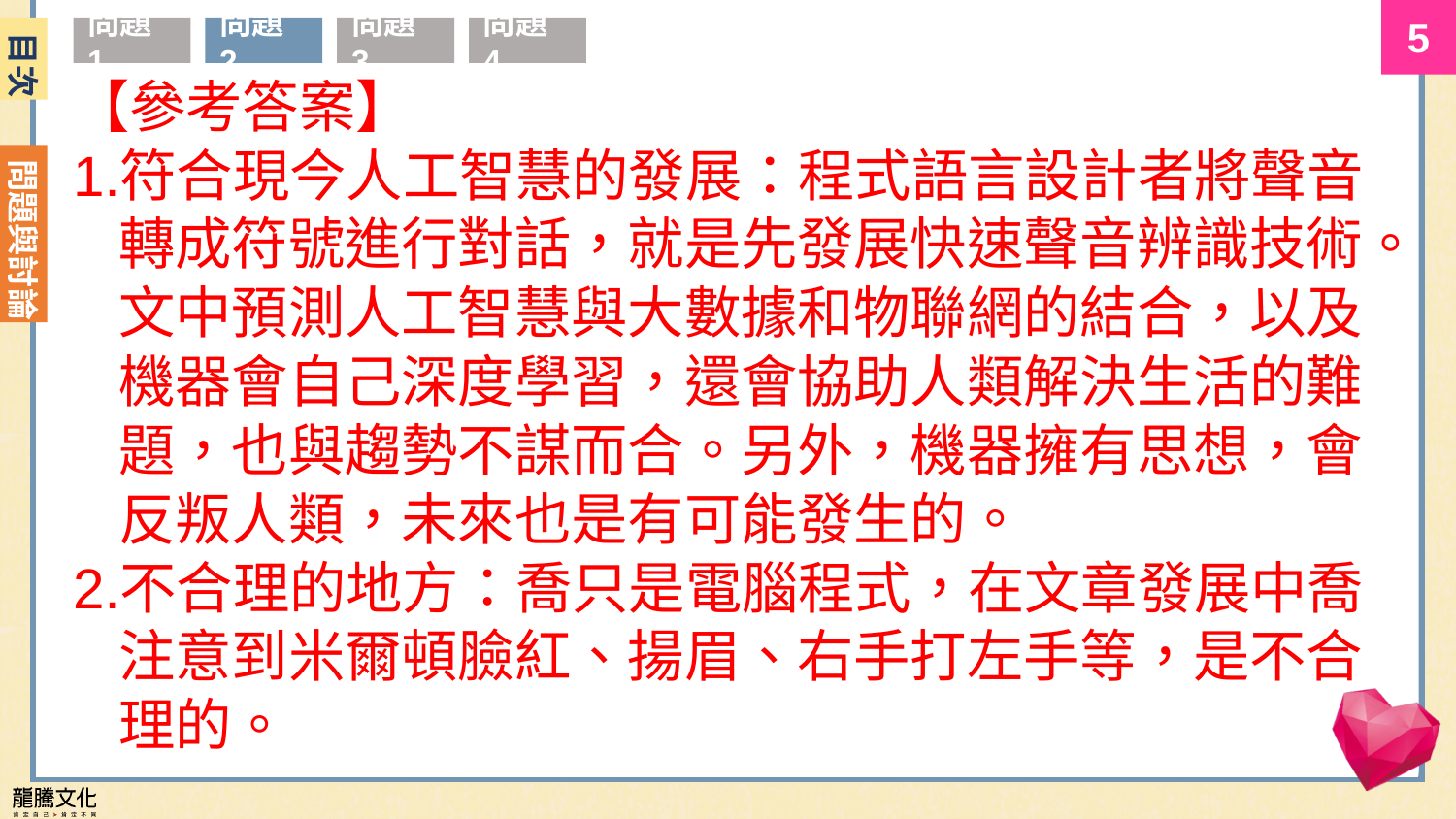

目次
問題1
問題2
問題3
問題4
【參考答案】
符合現今人工智慧的發展：程式語言設計者將聲音轉成符號進行對話，就是先發展快速聲音辨識技術。文中預測人工智慧與大數據和物聯網的結合，以及機器會自己深度學習，還會協助人類解決生活的難題，也與趨勢不謀而合。另外，機器擁有思想，會反叛人類，未來也是有可能發生的。
不合理的地方：喬只是電腦程式，在文章發展中喬注意到米爾頓臉紅、揚眉、右手打左手等，是不合理的。